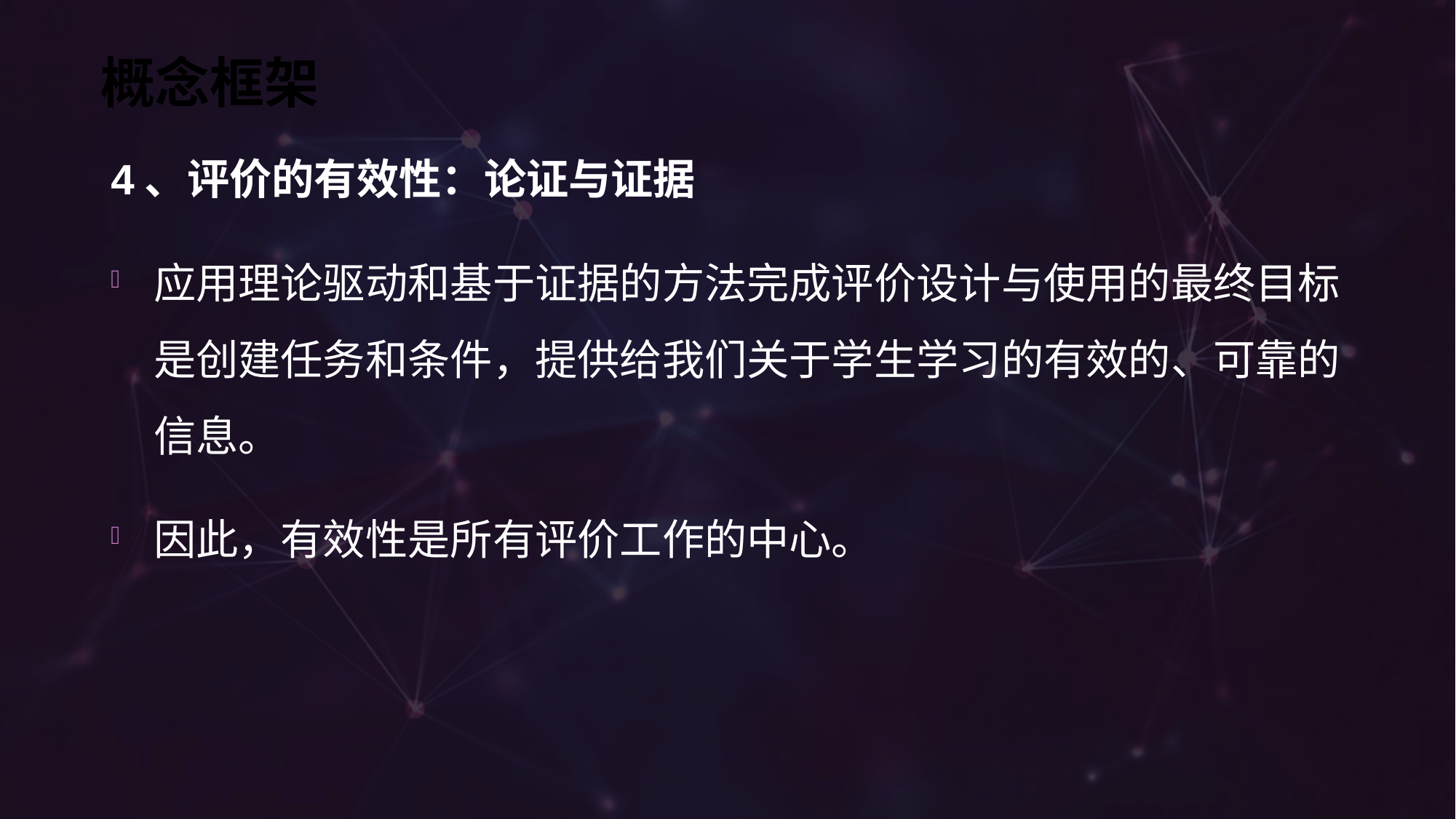

# 概念框架
4、评价的有效性：论证与证据
应用理论驱动和基于证据的方法完成评价设计与使用的最终目标是创建任务和条件，提供给我们关于学生学习的有效的、可靠的信息。
因此，有效性是所有评价工作的中心。